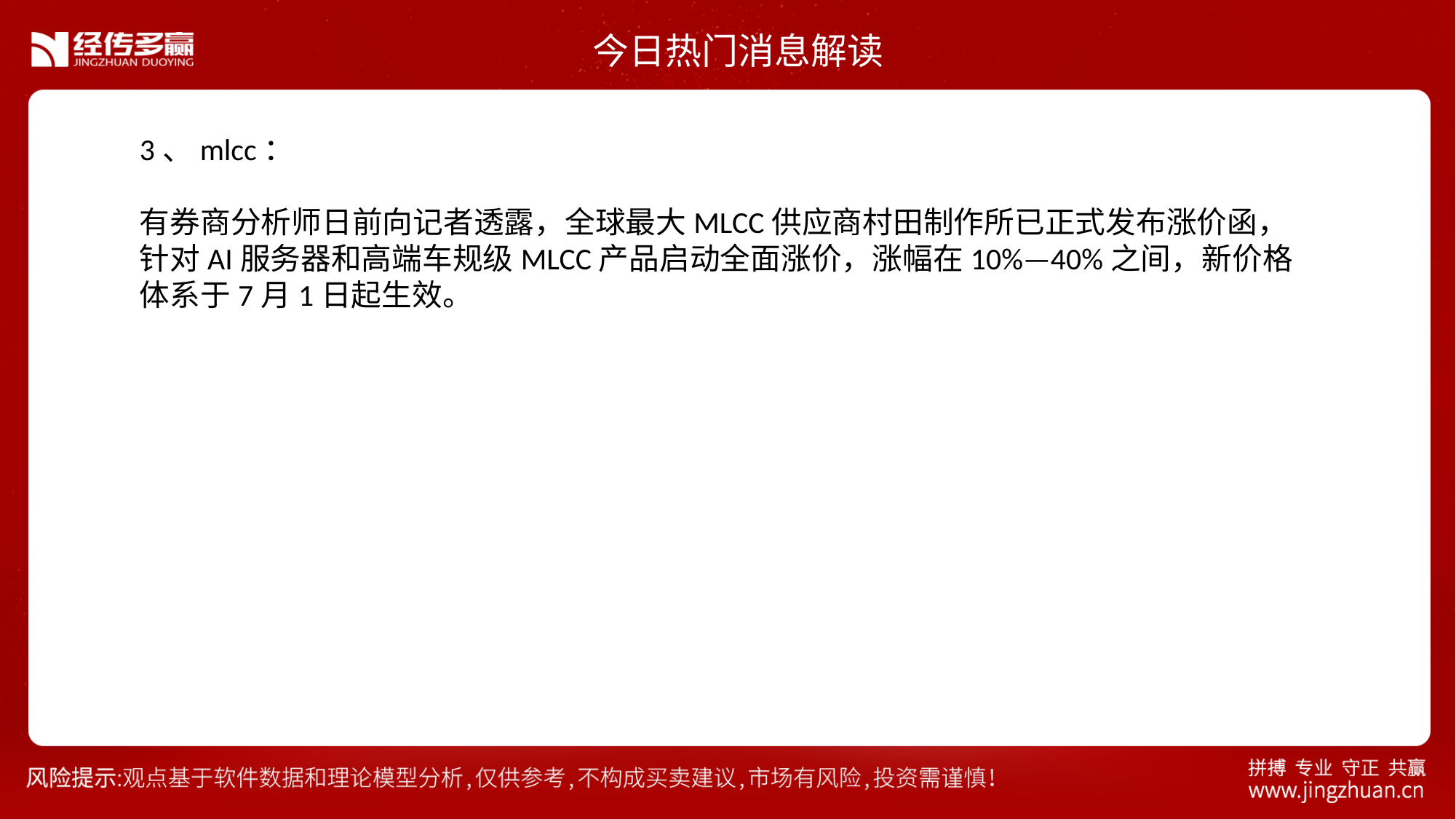

今日热门消息解读
3、mlcc：

有券商分析师日前向记者透露，全球最大MLCC供应商村田制作所已正式发布涨价函，针对AI服务器和高端车规级MLCC产品启动全面涨价，涨幅在10%—40%之间，新价格体系于7月1日起生效。